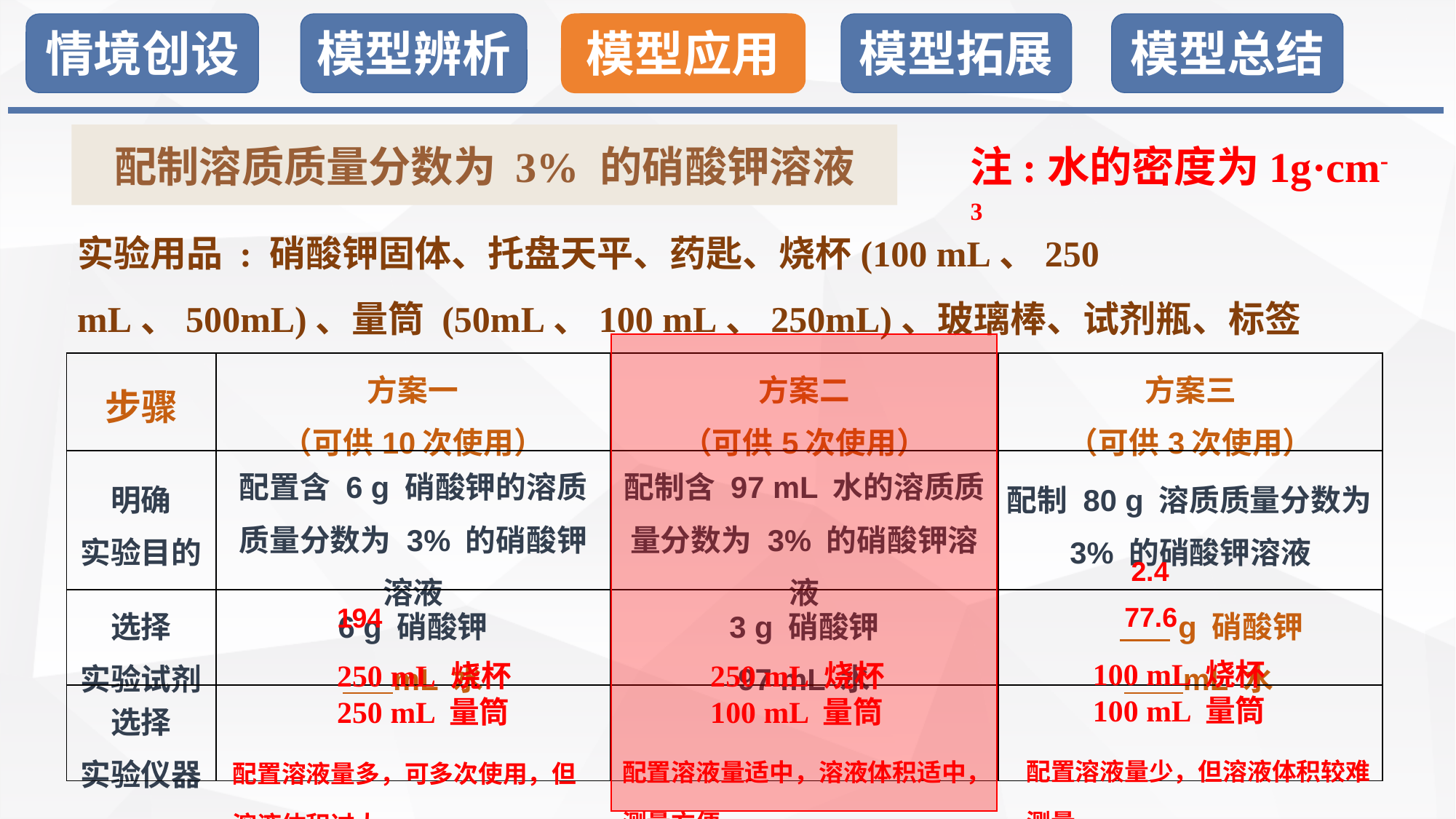

模型应用
配制溶质质量分数为 3% 的硝酸钾溶液
注:水的密度为1g·cm-3
实验用品 : 硝酸钾固体、托盘天平、药匙、烧杯(100 mL、250 mL、500mL)、量筒 (50mL、100 mL、250mL)、玻璃棒、试剂瓶、标签

| 步骤 | 方案一 （可供10次使用） | 方案二 （可供5次使用） | 方案三 （可供3次使用） |
| --- | --- | --- | --- |
| 明确 实验目的 | 配置含 6 g 硝酸钾的溶质质量分数为 3% 的硝酸钾溶液 | 配制含 97 mL 水的溶质质量分数为 3% 的硝酸钾溶液 | 配制 80 g 溶质质量分数为3% 的硝酸钾溶液 |
| 选择 实验试剂 | 6 g 硝酸钾 mL 水 | 3 g 硝酸钾 97 mL 水 | g 硝酸钾 mL 水 |
| 选择 实验仪器 |  |  |  |
2.4
77.6
194
100 mL 烧杯
100 mL 量筒
250 mL 烧杯
250 mL 量筒
250 mL 烧杯
100 mL 量筒
配置溶液量少，但溶液体积较难测量
配置溶液量适中，溶液体积适中，测量方便
配置溶液量多，可多次使用，但溶液体积过大